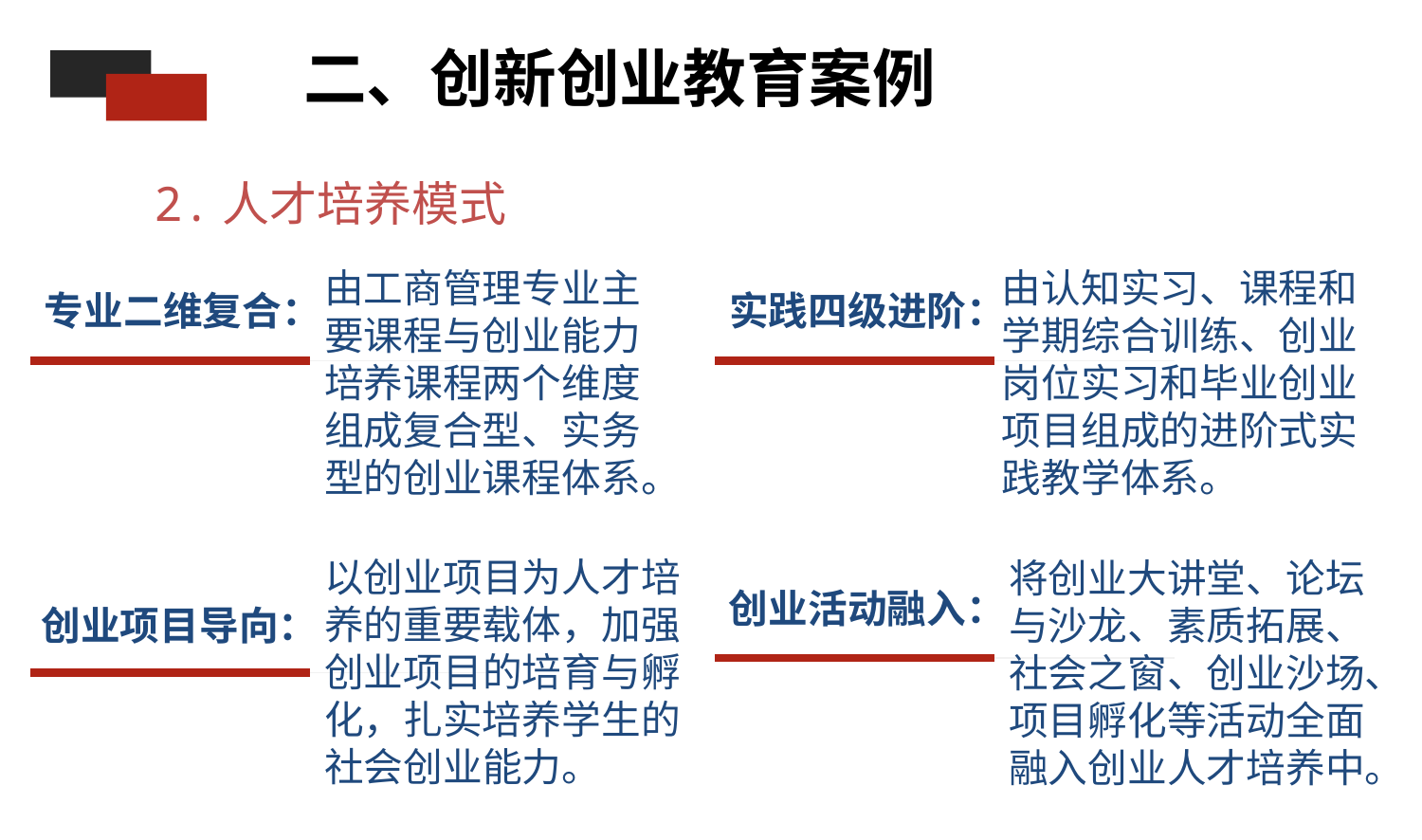

二、创新创业教育案例

2.人才培养模式
由工商管理专业主要课程与创业能力培养课程两个维度组成复合型、实务型的创业课程体系。
由认知实习、课程和学期综合训练、创业岗位实习和毕业创业项目组成的进阶式实践教学体系。
实践四级进阶：
专业二维复合：
#
以创业项目为人才培养的重要载体，加强创业项目的培育与孵化，扎实培养学生的社会创业能力。
创业项目导向：
将创业大讲堂、论坛与沙龙、素质拓展、社会之窗、创业沙场、项目孵化等活动全面融入创业人才培养中。
创业活动融入：